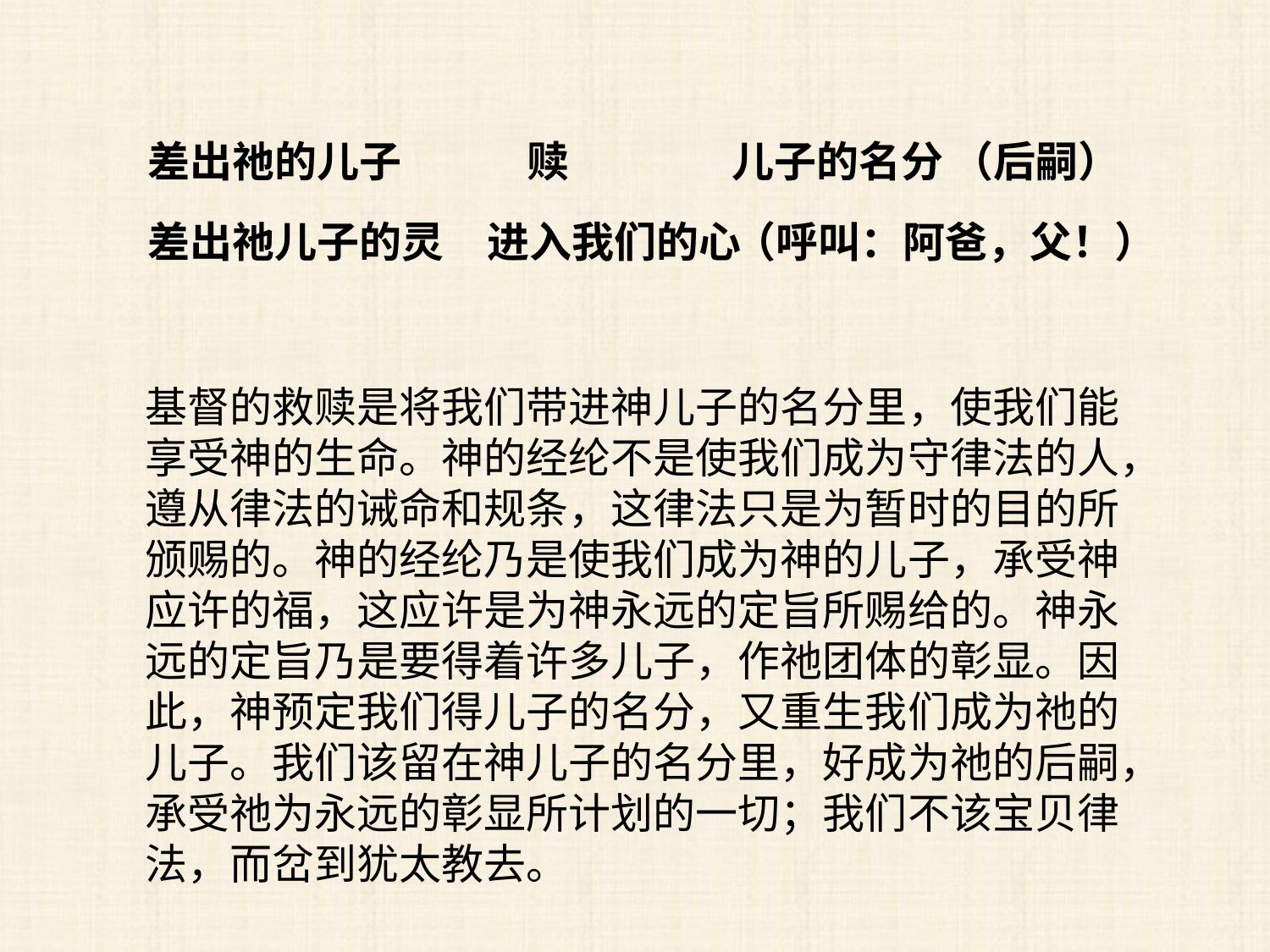

差出祂的儿子
赎
儿子的名分
（后嗣）
差出祂儿子的灵
进入我们的心
（呼叫：阿爸，父！）
基督的救赎是将我们带进神儿子的名分里，使我们能享受神的生命。神的经纶不是使我们成为守律法的人，遵从律法的诫命和规条，这律法只是为暂时的目的所颁赐的。神的经纶乃是使我们成为神的儿子，承受神应许的福，这应许是为神永远的定旨所赐给的。神永远的定旨乃是要得着许多儿子，作祂团体的彰显。因此，神预定我们得儿子的名分，又重生我们成为祂的儿子。我们该留在神儿子的名分里，好成为祂的后嗣，承受祂为永远的彰显所计划的一切；我们不该宝贝律法，而岔到犹太教去。